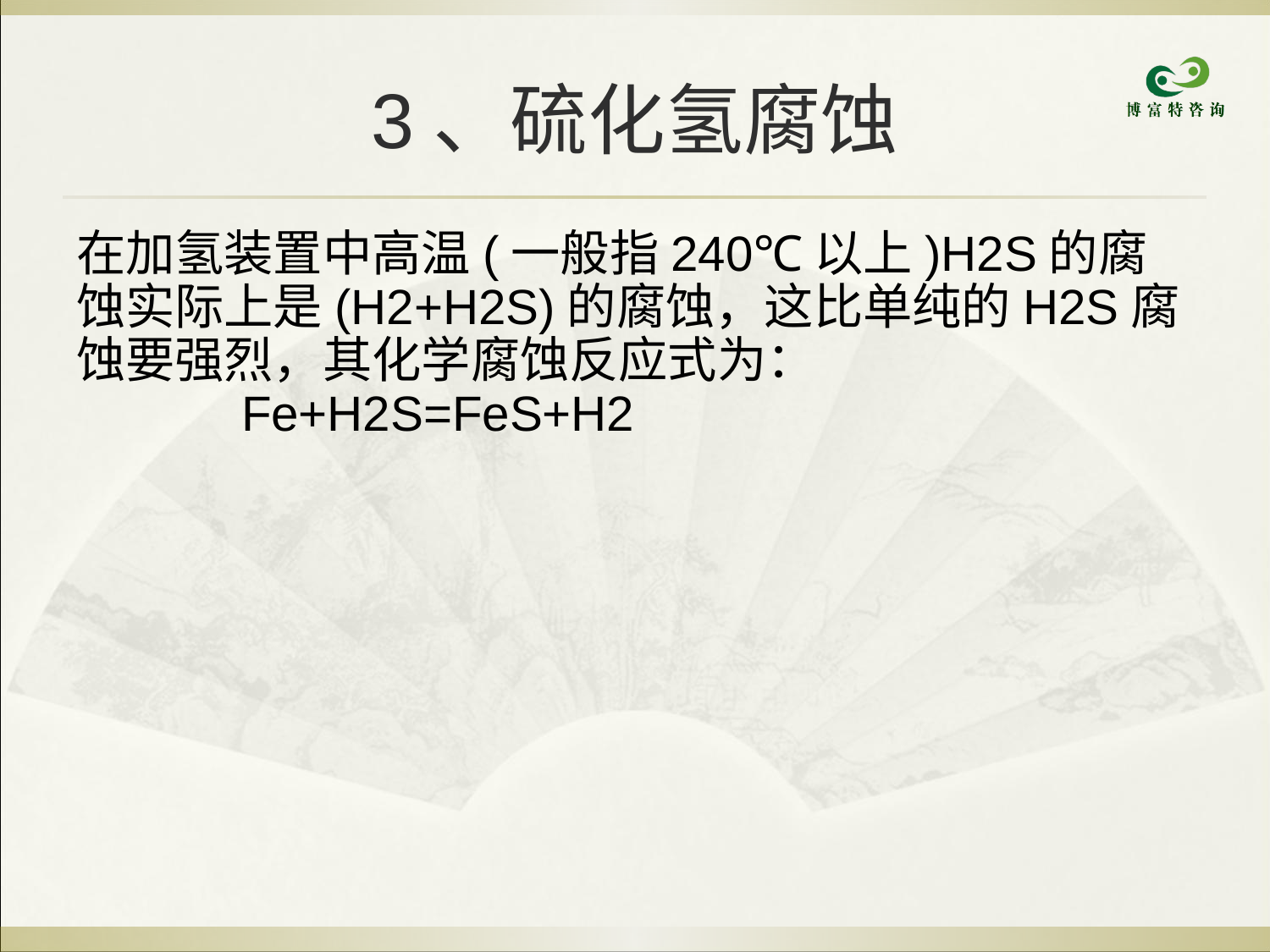

3、硫化氢腐蚀
在加氢装置中高温(一般指240℃以上)H2S的腐蚀实际上是(H2+H2S)的腐蚀，这比单纯的H2S腐蚀要强烈，其化学腐蚀反应式为：
            Fe+H2S=FeS+H2